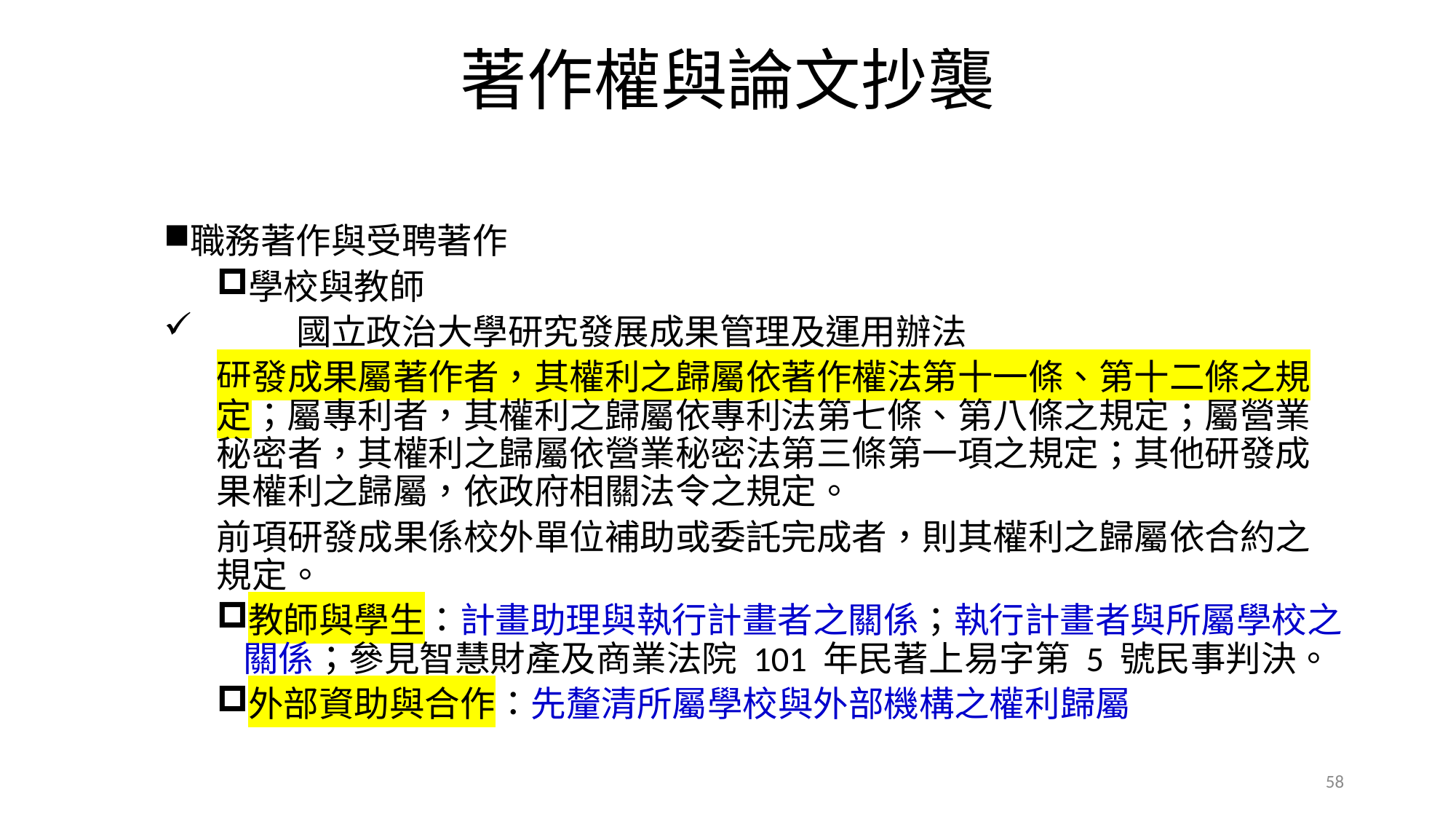

# 著作權與論文抄襲
職務著作與受聘著作
學校與教師
	國立政治大學研究發展成果管理及運用辦法
研發成果屬著作者，其權利之歸屬依著作權法第十一條、第十二條之規定；屬專利者，其權利之歸屬依專利法第七條、第八條之規定；屬營業秘密者，其權利之歸屬依營業秘密法第三條第一項之規定；其他研發成果權利之歸屬，依政府相關法令之規定。
前項研發成果係校外單位補助或委託完成者，則其權利之歸屬依合約之規定。
教師與學生：計畫助理與執行計畫者之關係；執行計畫者與所屬學校之關係；參見智慧財產及商業法院 101 年民著上易字第 5 號民事判決。
外部資助與合作：先釐清所屬學校與外部機構之權利歸屬
58